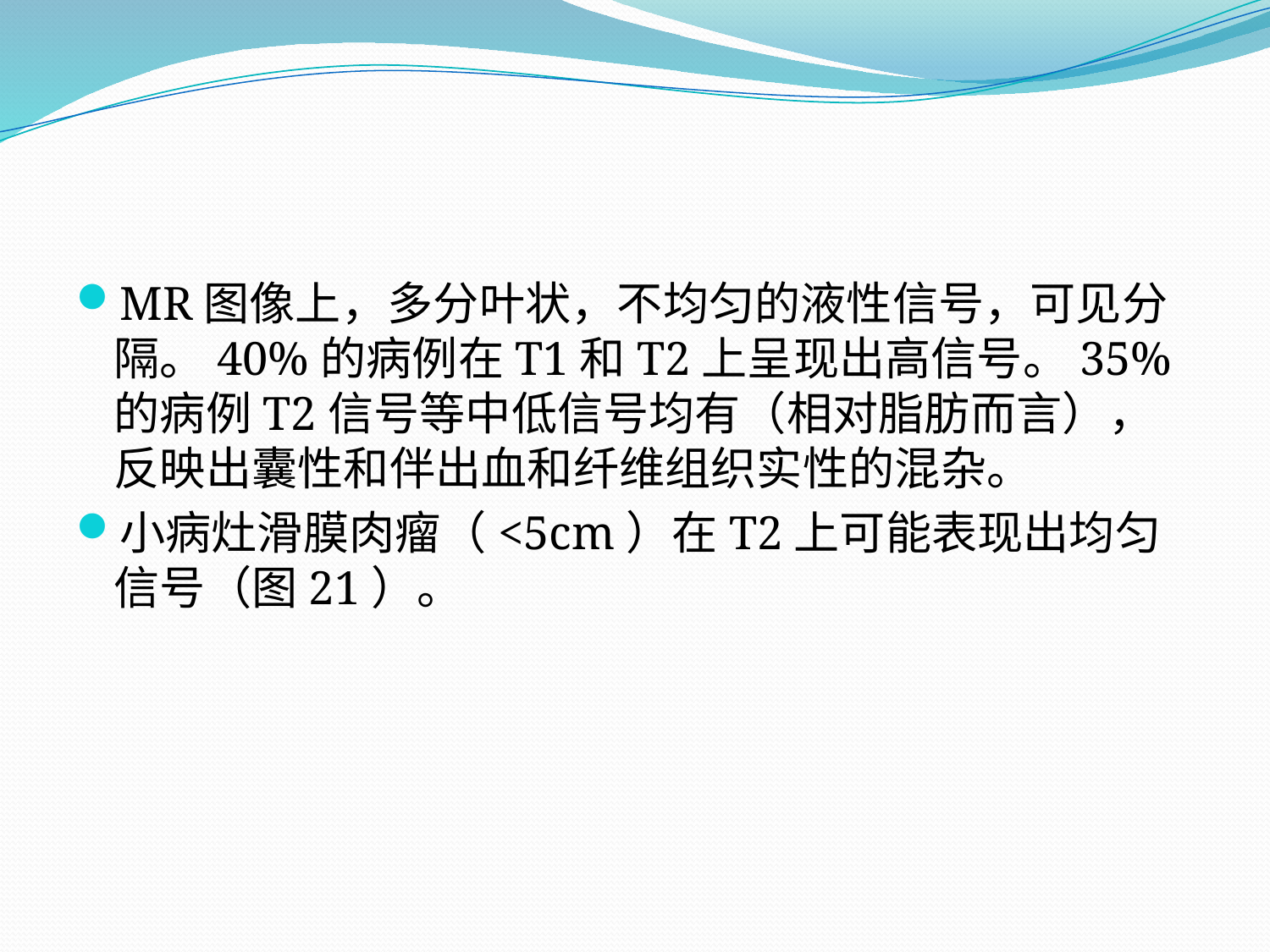

MR图像上，多分叶状，不均匀的液性信号，可见分隔。40%的病例在T1和T2上呈现出高信号。35%的病例T2信号等中低信号均有（相对脂肪而言），反映出囊性和伴出血和纤维组织实性的混杂。
小病灶滑膜肉瘤（<5cm）在T2上可能表现出均匀信号（图21）。